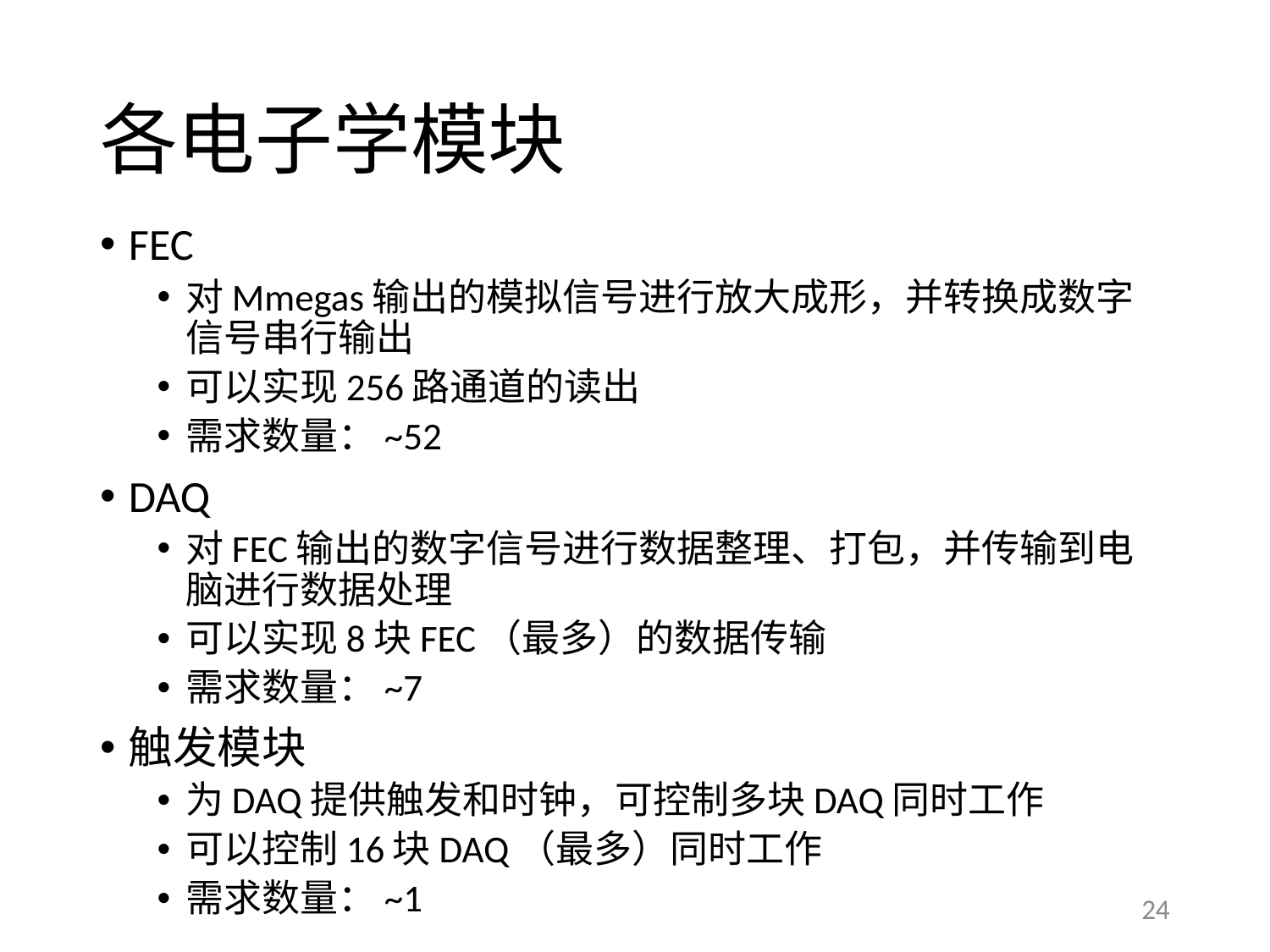

# 各电子学模块
FEC
对Mmegas输出的模拟信号进行放大成形，并转换成数字信号串行输出
可以实现256路通道的读出
需求数量：~52
DAQ
对FEC输出的数字信号进行数据整理、打包，并传输到电脑进行数据处理
可以实现8块FEC（最多）的数据传输
需求数量：~7
触发模块
为DAQ提供触发和时钟，可控制多块DAQ同时工作
可以控制16块DAQ（最多）同时工作
需求数量：~1
24